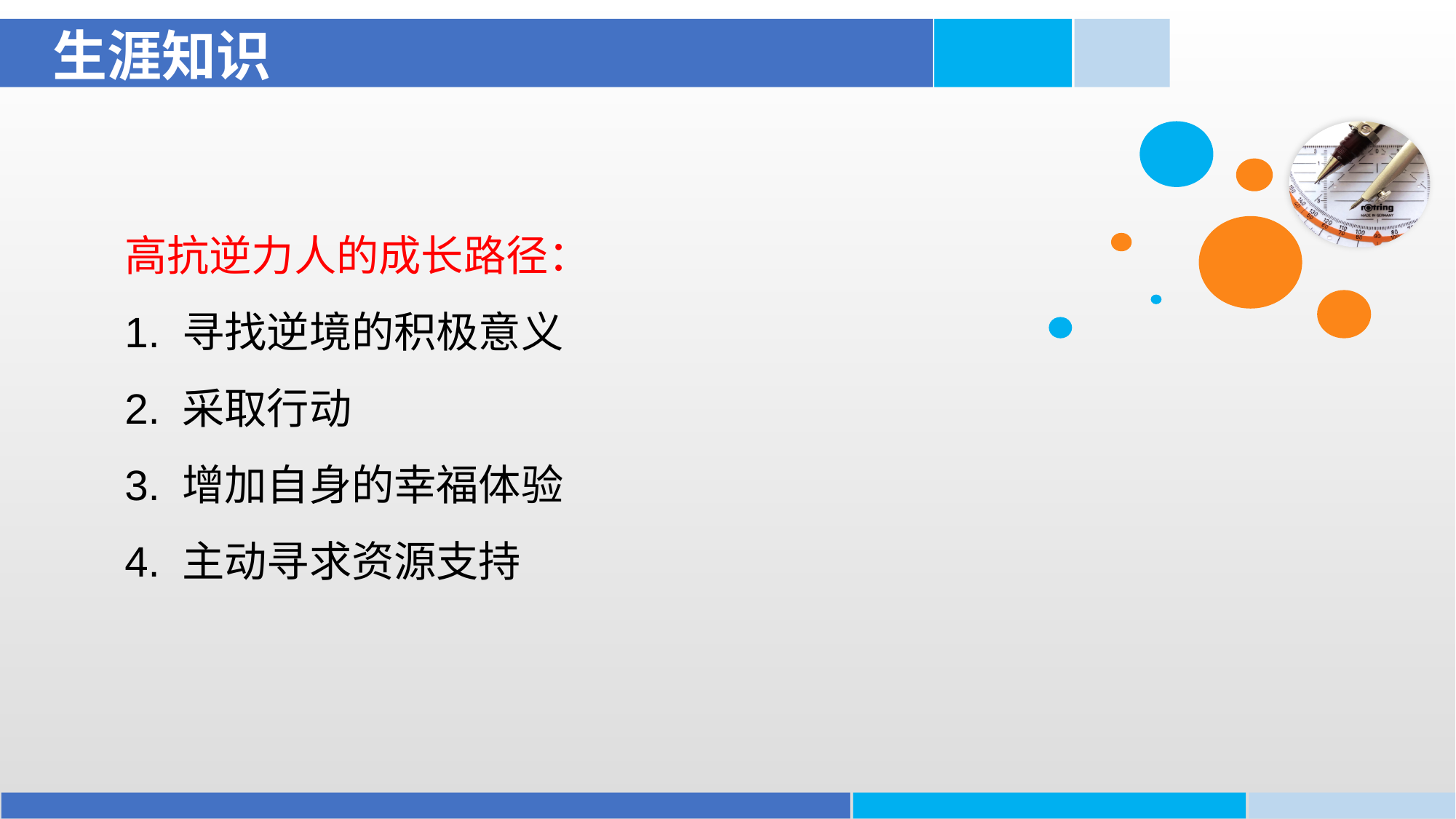

生涯知识
高抗逆力人的成长路径：
1. 寻找逆境的积极意义
2. 采取行动
3. 增加自身的幸福体验
4. 主动寻求资源支持